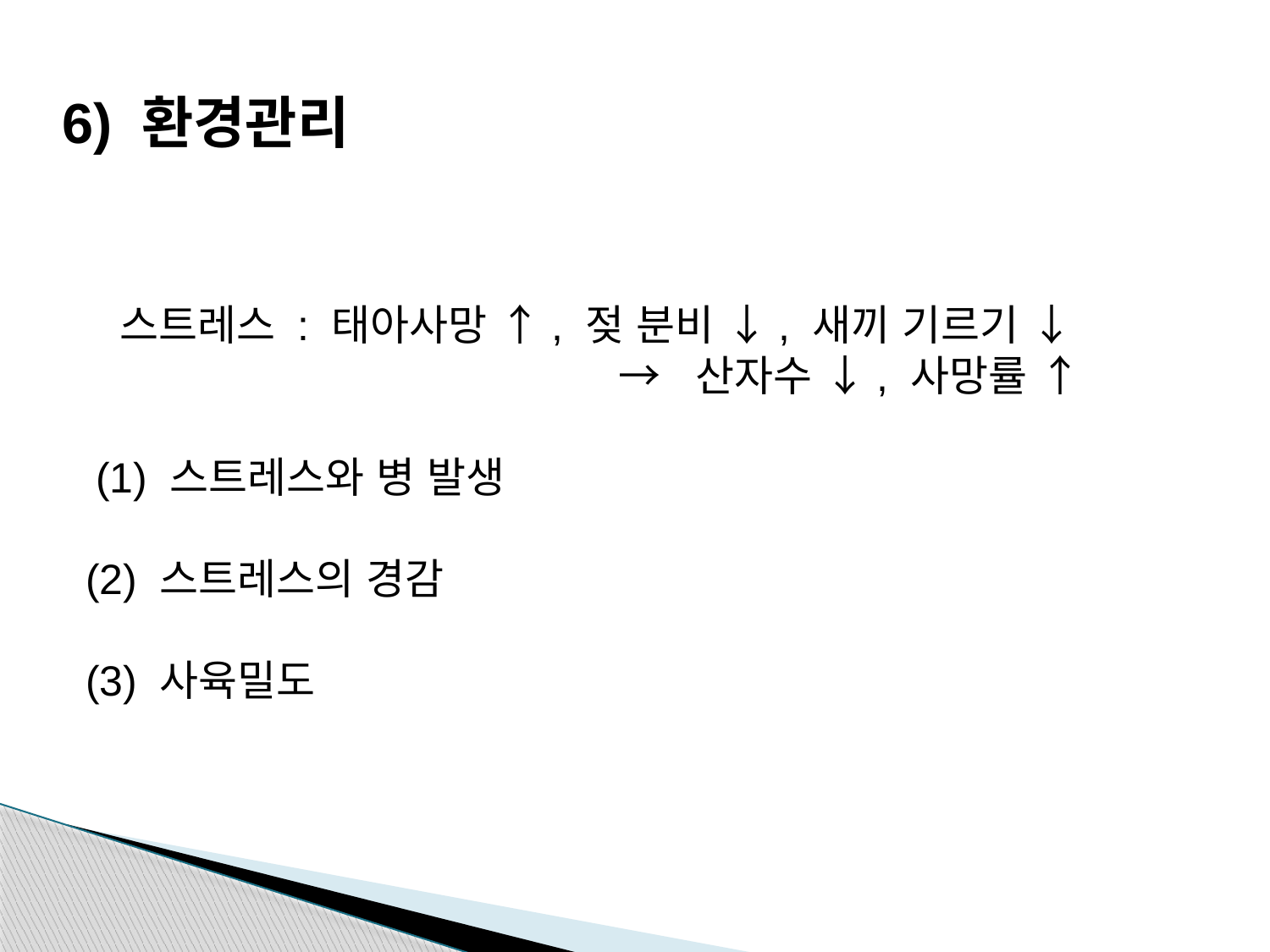

6) 환경관리

    스트레스 : 태아사망 ↑, 젖 분비 ↓, 새끼 기르기 ↓
                                               →  산자수 ↓, 사망률 ↑
  (1) 스트레스와 병 발생
  (2) 스트레스의 경감
  (3) 사육밀도